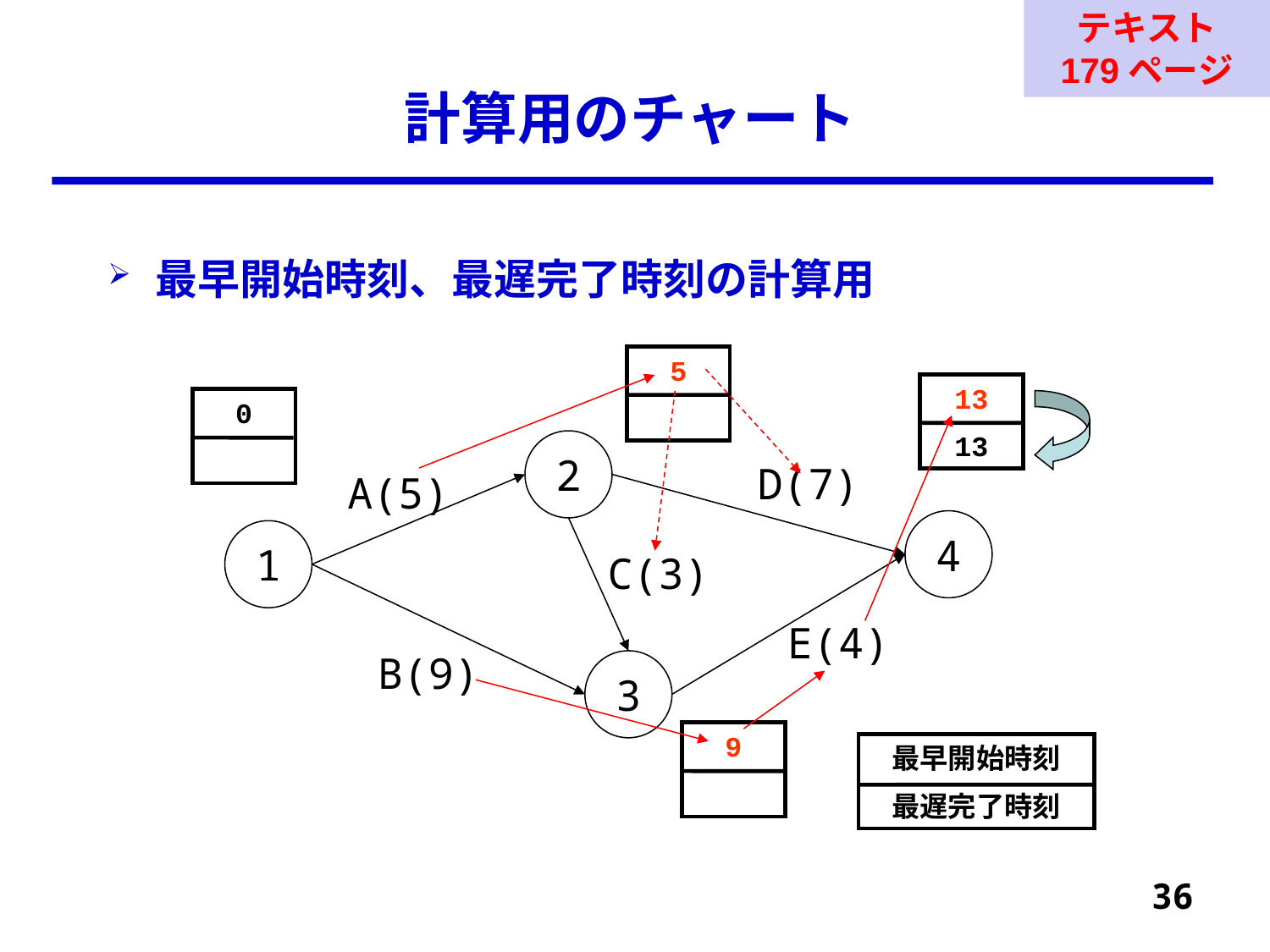

テキスト
179ページ
# 計算用のチャート
最早開始時刻、最遅完了時刻の計算用
5

13
13

0

2

D(7)
A(5)
4
1
C(3)
E(4)
B(9)
3

9

最早開始時刻
最遅完了時刻

36